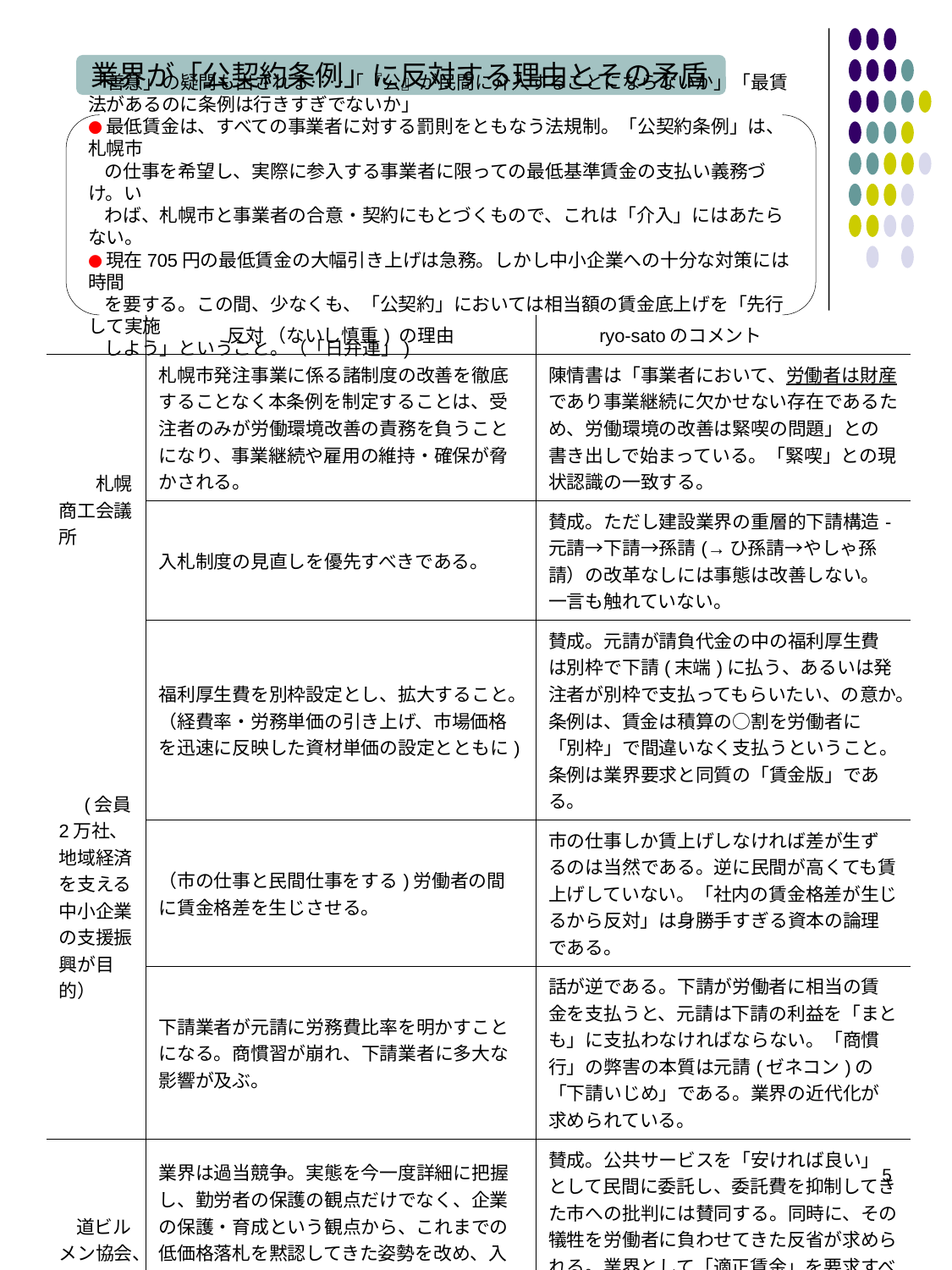

業界が「公契約条例」に反対する理由とその矛盾
「善意」の疑問も出される‥‥「『公』が民間に介入することにならないか」「最賃法があるのに条例は行きすぎでないか」
●最低賃金は、すべての事業者に対する罰則をともなう法規制。「公契約条例」は、札幌市
   の仕事を希望し、実際に参入する事業者に限っての最低基準賃金の支払い義務づけ。い
   わば、札幌市と事業者の合意・契約にもとづくもので、これは「介入」にはあたらない。
●現在705円の最低賃金の大幅引き上げは急務。しかし中小企業への十分な対策には時間
   を要する。この間、少なくも、「公契約」においては相当額の賃金底上げを「先行して実施
   しよう」ということ。（「日弁連」)
|  | 反対 （ないし慎重) の理由 | ryo-satoのコメント |
| --- | --- | --- |
| 札幌商工会議所　　　　　　　　　　　　　　　　　　　　　　　　　　　　　　　　　　　　　　　 (会員2万社、地域経済を支える中小企業の支援振興が目的） | 札幌市発注事業に係る諸制度の改善を徹底することなく本条例を制定することは、受注者のみが労働環境改善の責務を負うことになり、事業継続や雇用の維持・確保が脅かされる。 | 陳情書は「事業者において、労働者は財産であり事業継続に欠かせない存在であるため、労働環境の改善は緊喫の問題」との書き出しで始まっている。「緊喫」との現状認識の一致する。 |
|  | 入札制度の見直しを優先すべきである。 | 賛成。ただし建設業界の重層的下請構造- 元請→下請→孫請(→ひ孫請→やしゃ孫請）の改革なしには事態は改善しない。一言も触れていない。 |
|  | 福利厚生費を別枠設定とし、拡大すること。 （経費率・労務単価の引き上げ、市場価格を迅速に反映した資材単価の設定とともに) | 賛成。元請が請負代金の中の福利厚生費は別枠で下請(末端)に払う、あるいは発注者が別枠で支払ってもらいたい、の意か。条例は、賃金は積算の○割を労働者に「別枠」で間違いなく支払うということ。条例は業界要求と同質の「賃金版」である。 |
|  | （市の仕事と民間仕事をする)労働者の間に賃金格差を生じさせる。 | 市の仕事しか賃上げしなければ差が生ずるのは当然である。逆に民間が高くても賃上げしていない。「社内の賃金格差が生じるから反対」は身勝手すぎる資本の論理である。 |
|  | 下請業者が元請に労務費比率を明かすことになる。商慣習が崩れ、下請業者に多大な影響が及ぶ。 | 話が逆である。下請が労働者に相当の賃金を支払うと、元請は下請の利益を「まとも」に支払わなければならない。「商慣行」の弊害の本質は元請(ゼネコン)の「下請いじめ」である。業界の近代化が求められている。 |
| 道ビルメン協会、道警備業協会、 札幌建設業協会の三者連名 | 業界は過当競争。実態を今一度詳細に把握し、勤労者の保護の観点だけでなく、企業の保護・育成という観点から、これまでの低価格落札を黙認してきた姿勢を改め、入札契約制度を改善すること。 | 賛成。公共サービスを「安ければ良い」として民間に委託し、委託費を抑制してきた市への批判には賛同する。同時に、その犠牲を労働者に負わせてきた反省が求められる。業界として「適正賃金」を要求すべきである。 |
|  | 法的根拠がない。特定職種と一定の予定価格の対象のみに賃金額を定めることは、賃金格差を生じさせ、混乱を招き、労働者の選別につながる。不公平な労働環境を生じさせる。 | 差し当たっては条例が根拠となる。これまで「最賃を上まわっている」から違法ではないとし、限りなく最賃にはりつけてきた。業界のコンプライアンスが問われている。 |
5